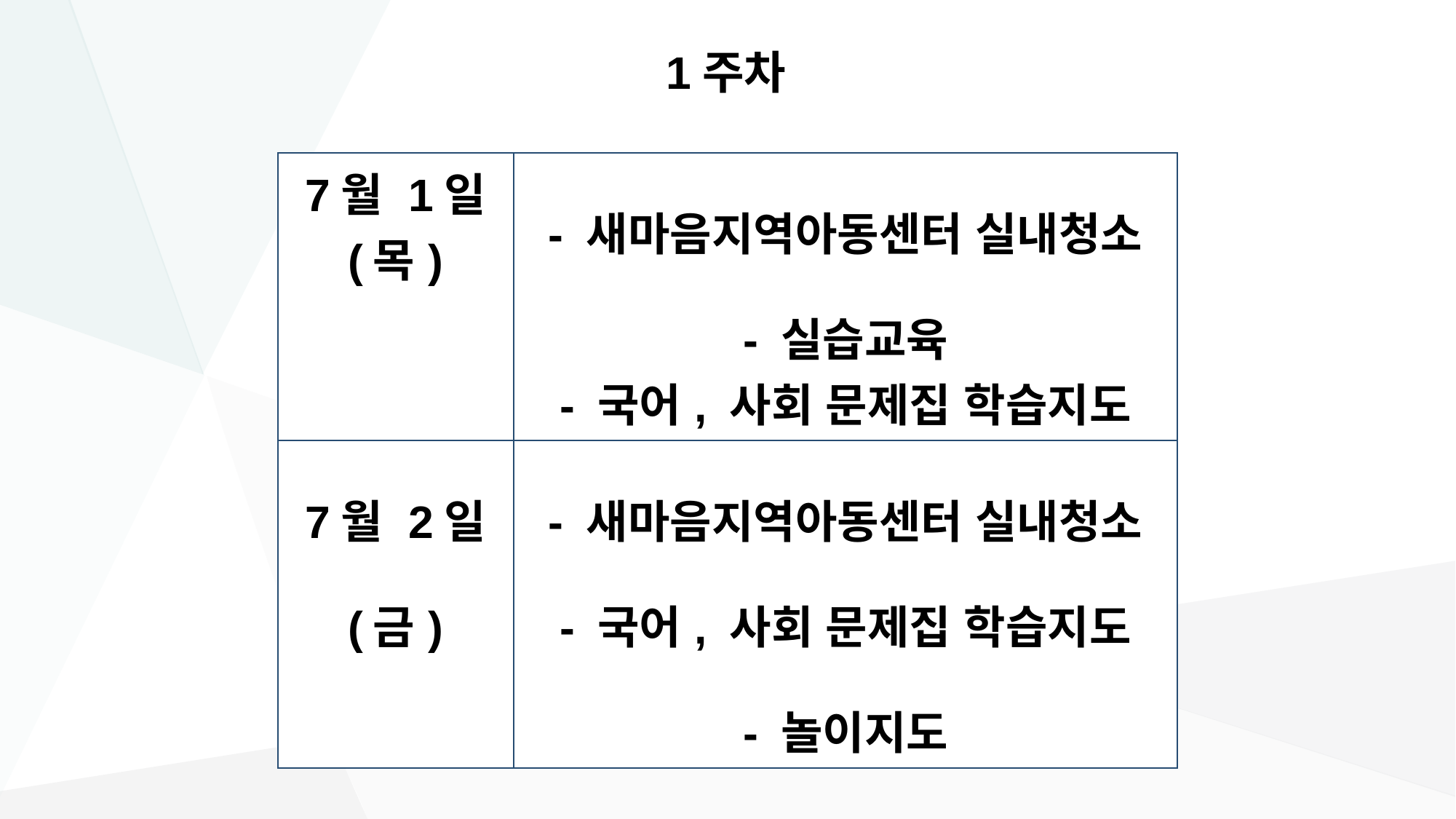

# 1주차
| 7월 1일 (목) | - 새마음지역아동센터 실내청소 - 실습교육 - 국어, 사회 문제집 학습지도 |
| --- | --- |
| 7월 2일 (금) | - 새마음지역아동센터 실내청소 - 국어, 사회 문제집 학습지도 - 놀이지도 |